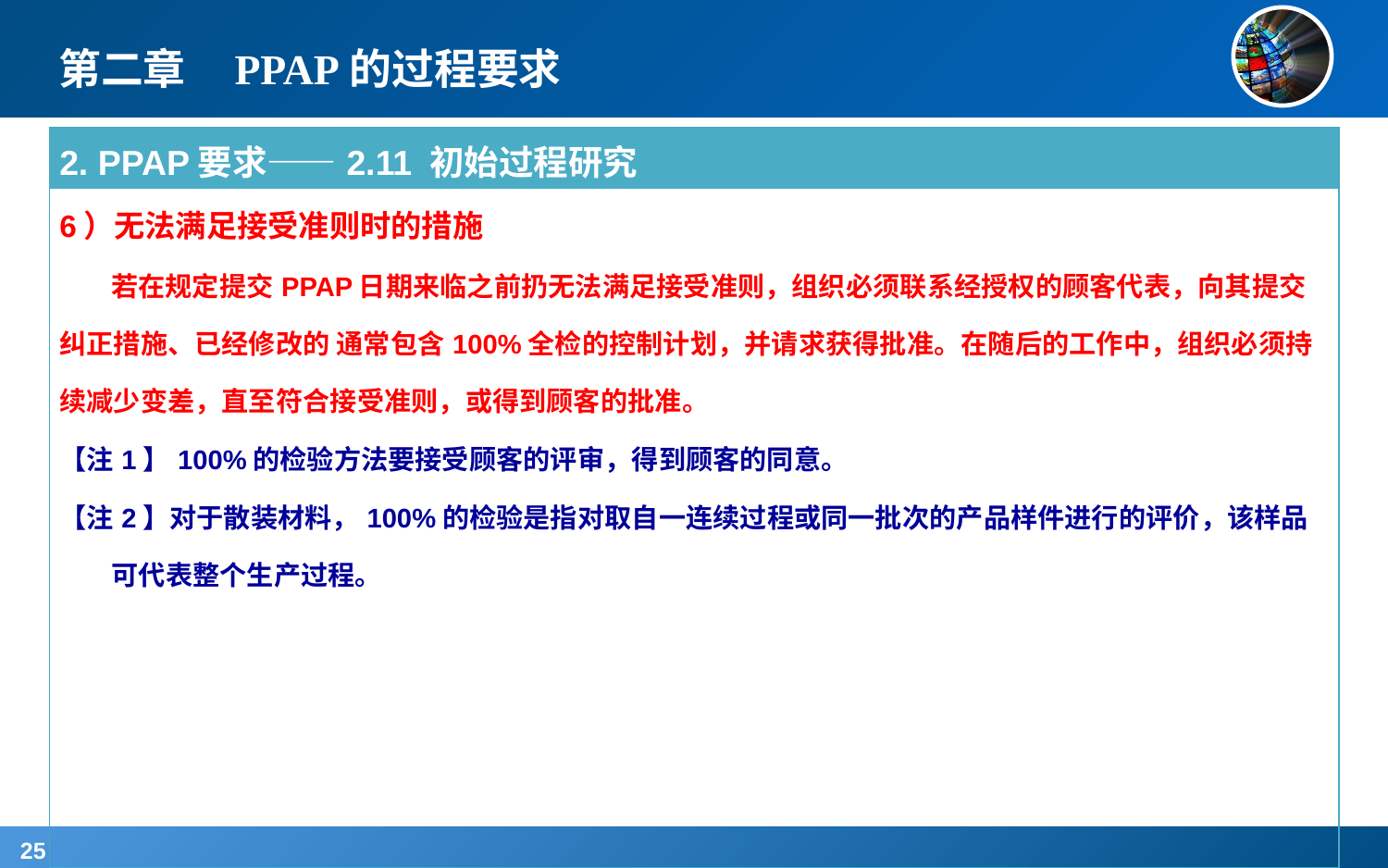

# 第二章    PPAP的过程要求
| 2. PPAP要求——2.11 初始过程研究 |
| --- |
| 6）无法满足接受准则时的措施 若在规定提交PPAP日期来临之前扔无法满足接受准则，组织必须联系经授权的顾客代表，向其提交纠正措施、已经修改的 通常包含100%全检的控制计划，并请求获得批准。在随后的工作中，组织必须持续减少变差，直至符合接受准则，或得到顾客的批准。 【注1】100%的检验方法要接受顾客的评审，得到顾客的同意。 【注2】对于散装材料，100%的检验是指对取自一连续过程或同一批次的产品样件进行的评价，该样品可代表整个生产过程。 |